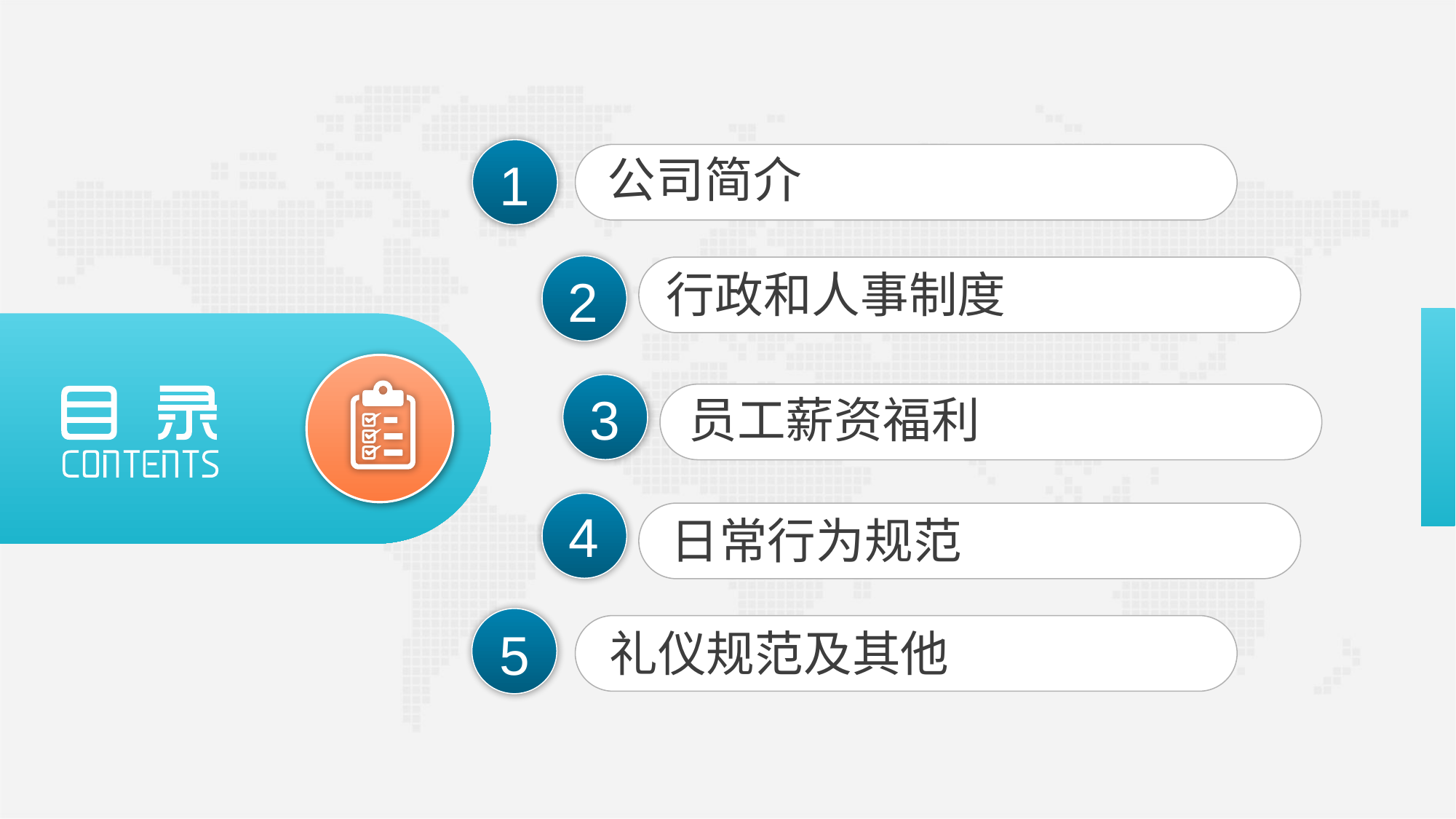

1
公司简介

2
行政和人事制度

3

员工薪资福利

4

日常行为规范

5

礼仪规范及其他